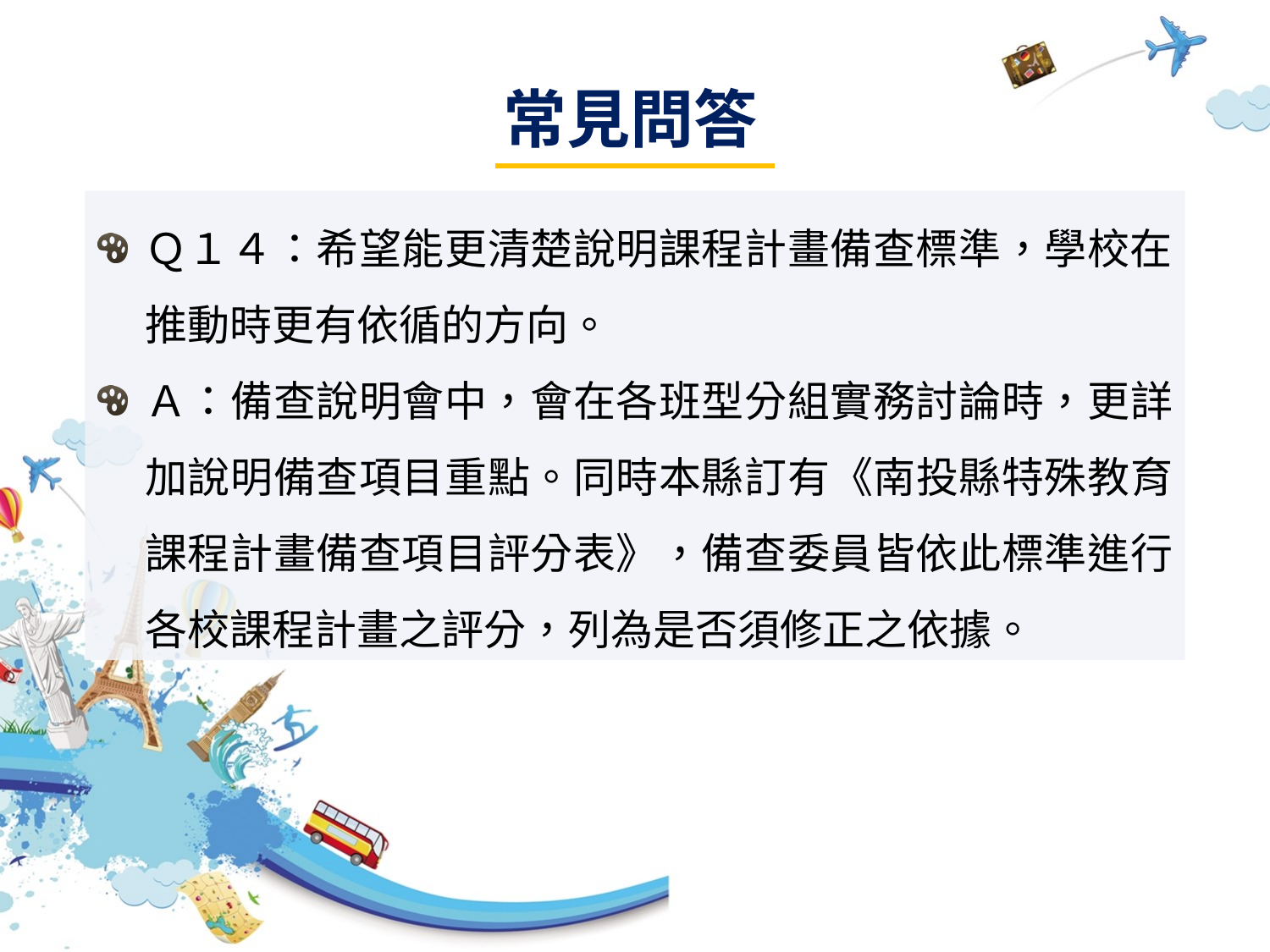

# 常見問答
Ｑ１４：希望能更清楚說明課程計畫備查標準，學校在推動時更有依循的方向。
Ａ：備查說明會中，會在各班型分組實務討論時，更詳加說明備查項目重點。同時本縣訂有《南投縣特殊教育課程計畫備查項目評分表》，備查委員皆依此標準進行各校課程計畫之評分，列為是否須修正之依據。